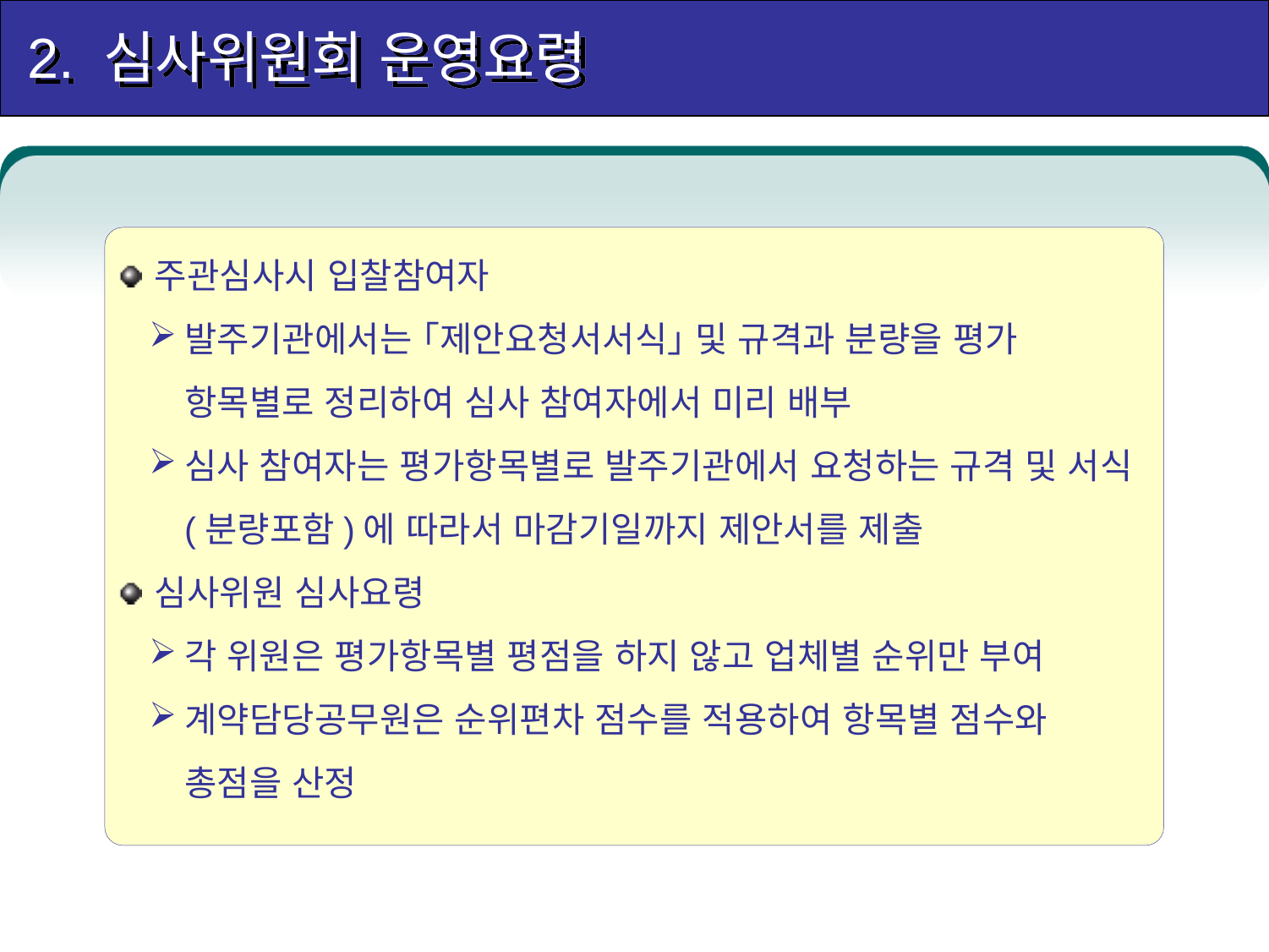

2. 심사위원회 운영요령
주관심사시 입찰참여자
발주기관에서는 ｢제안요청서서식｣ 및 규격과 분량을 평가 항목별로 정리하여 심사 참여자에서 미리 배부
심사 참여자는 평가항목별로 발주기관에서 요청하는 규격 및 서식(분량포함)에 따라서 마감기일까지 제안서를 제출
심사위원 심사요령
각 위원은 평가항목별 평점을 하지 않고 업체별 순위만 부여
계약담당공무원은 순위편차 점수를 적용하여 항목별 점수와 총점을 산정